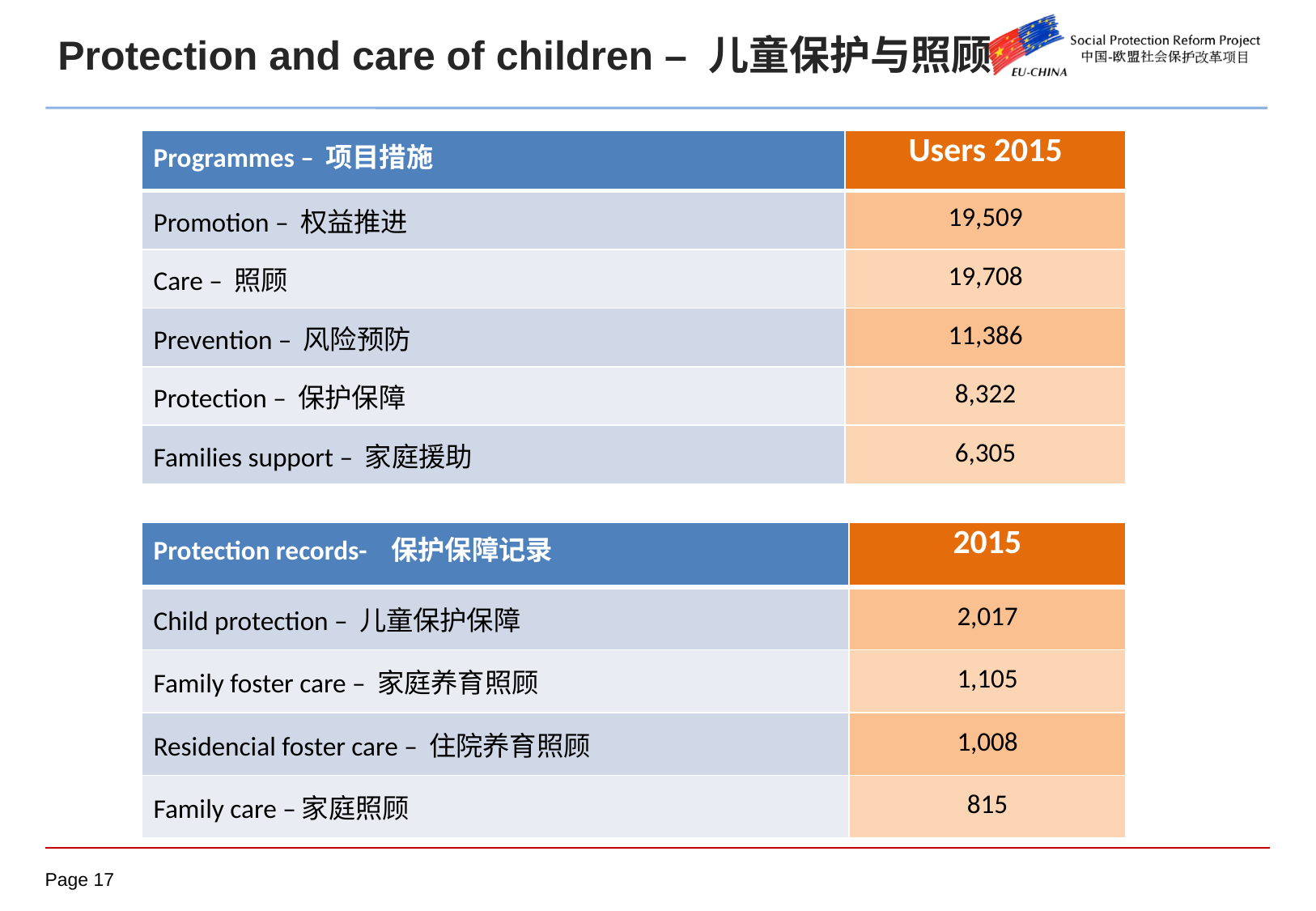

Protection and care of children – 儿童保护与照顾
| Programmes – 项目措施 | Users 2015 |
| --- | --- |
| Promotion – 权益推进 | 19,509 |
| Care – 照顾 | 19,708 |
| Prevention – 风险预防 | 11,386 |
| Protection – 保护保障 | 8,322 |
| Families support – 家庭援助 | 6,305 |
| Protection records- 保护保障记录 | 2015 |
| --- | --- |
| Child protection – 儿童保护保障 | 2,017 |
| Family foster care – 家庭养育照顾 | 1,105 |
| Residencial foster care – 住院养育照顾 | 1,008 |
| Family care –家庭照顾 | 815 |